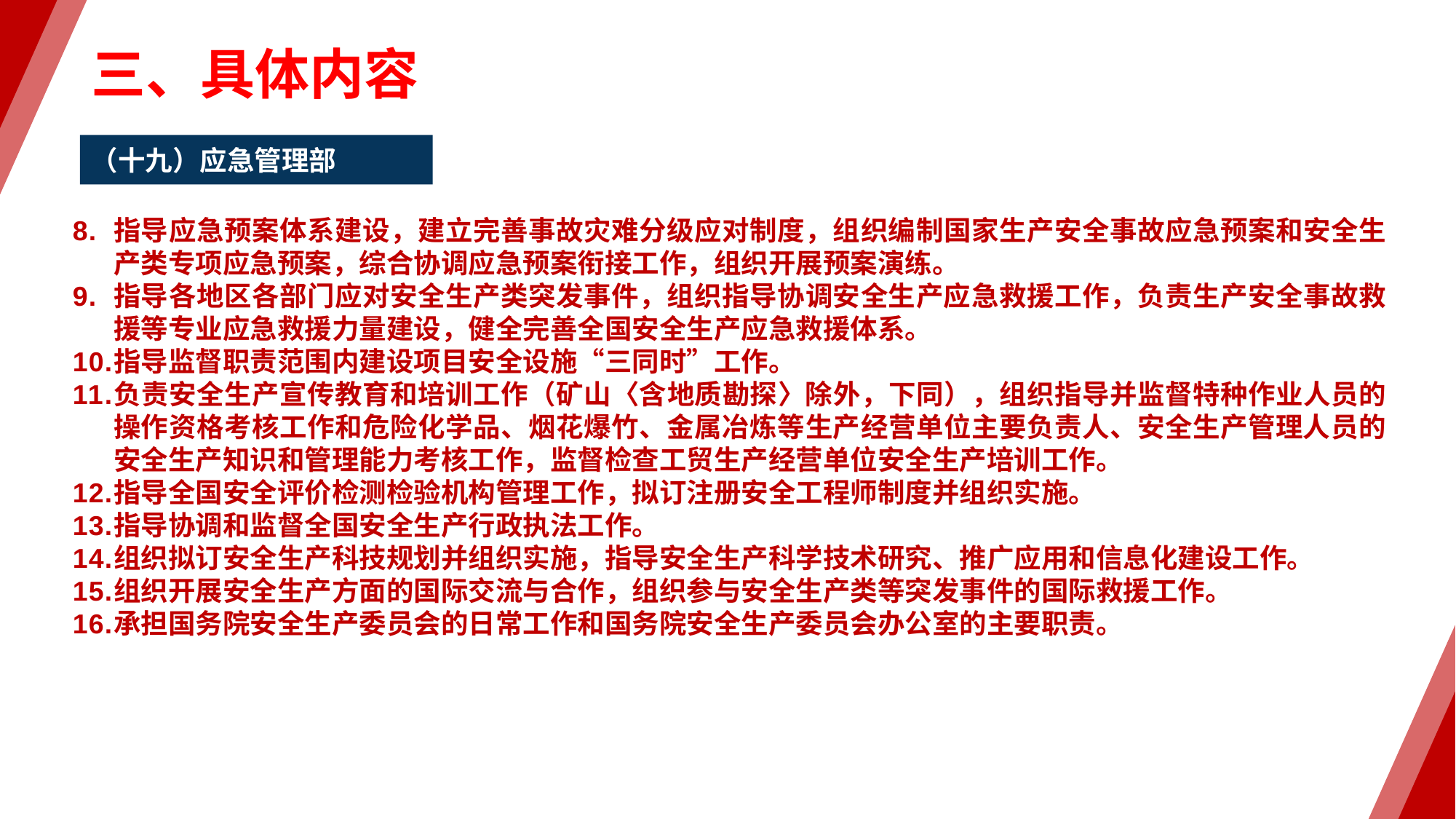

三、具体内容
（十九）应急管理部
指导应急预案体系建设，建立完善事故灾难分级应对制度，组织编制国家生产安全事故应急预案和安全生产类专项应急预案，综合协调应急预案衔接工作，组织开展预案演练。
指导各地区各部门应对安全生产类突发事件，组织指导协调安全生产应急救援工作，负责生产安全事故救援等专业应急救援力量建设，健全完善全国安全生产应急救援体系。
指导监督职责范围内建设项目安全设施“三同时”工作。
负责安全生产宣传教育和培训工作（矿山〈含地质勘探〉除外，下同），组织指导并监督特种作业人员的操作资格考核工作和危险化学品、烟花爆竹、金属冶炼等生产经营单位主要负责人、安全生产管理人员的安全生产知识和管理能力考核工作，监督检查工贸生产经营单位安全生产培训工作。
指导全国安全评价检测检验机构管理工作，拟订注册安全工程师制度并组织实施。
指导协调和监督全国安全生产行政执法工作。
组织拟订安全生产科技规划并组织实施，指导安全生产科学技术研究、推广应用和信息化建设工作。
组织开展安全生产方面的国际交流与合作，组织参与安全生产类等突发事件的国际救援工作。
承担国务院安全生产委员会的日常工作和国务院安全生产委员会办公室的主要职责。